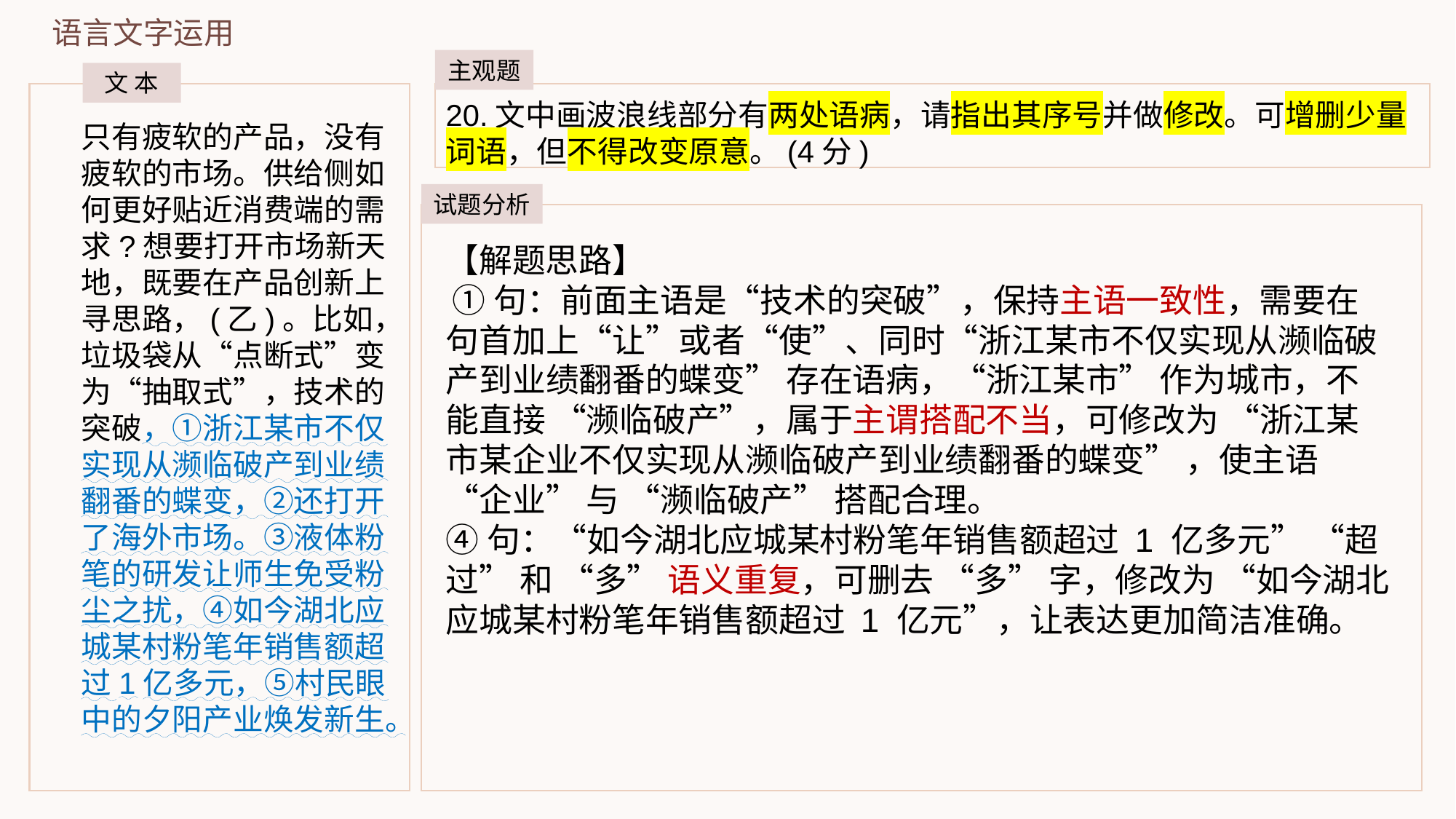

语言文字运用
主观题
 文 本

20.文中画波浪线部分有两处语病，请指出其序号并做修改。可增删少量词语，但不得改变原意。(4分)

只有疲软的产品，没有疲软的市场。供给侧如何更好贴近消费端的需求?想要打开市场新天地，既要在产品创新上寻思路，(乙)。比如，垃圾袋从“点断式”变为“抽取式”，技术的突破，①浙江某市不仅实现从濒临破产到业绩翻番的蝶变，②还打开了海外市场。③液体粉笔的研发让师生免受粉尘之扰，④如今湖北应城某村粉笔年销售额超过1亿多元，⑤村民眼中的夕阳产业焕发新生。
试题分析

【解题思路】
 ①句：前面主语是“技术的突破”，保持主语一致性，需要在句首加上“让”或者“使”、同时“浙江某市不仅实现从濒临破产到业绩翻番的蝶变” 存在语病，“浙江某市” 作为城市，不能直接 “濒临破产”，属于主谓搭配不当，可修改为 “浙江某市某企业不仅实现从濒临破产到业绩翻番的蝶变” ，使主语 “企业” 与 “濒临破产” 搭配合理。
④句：“如今湖北应城某村粉笔年销售额超过 1 亿多元” “超过” 和 “多” 语义重复，可删去 “多” 字，修改为 “如今湖北应城某村粉笔年销售额超过 1 亿元”，让表达更加简洁准确。